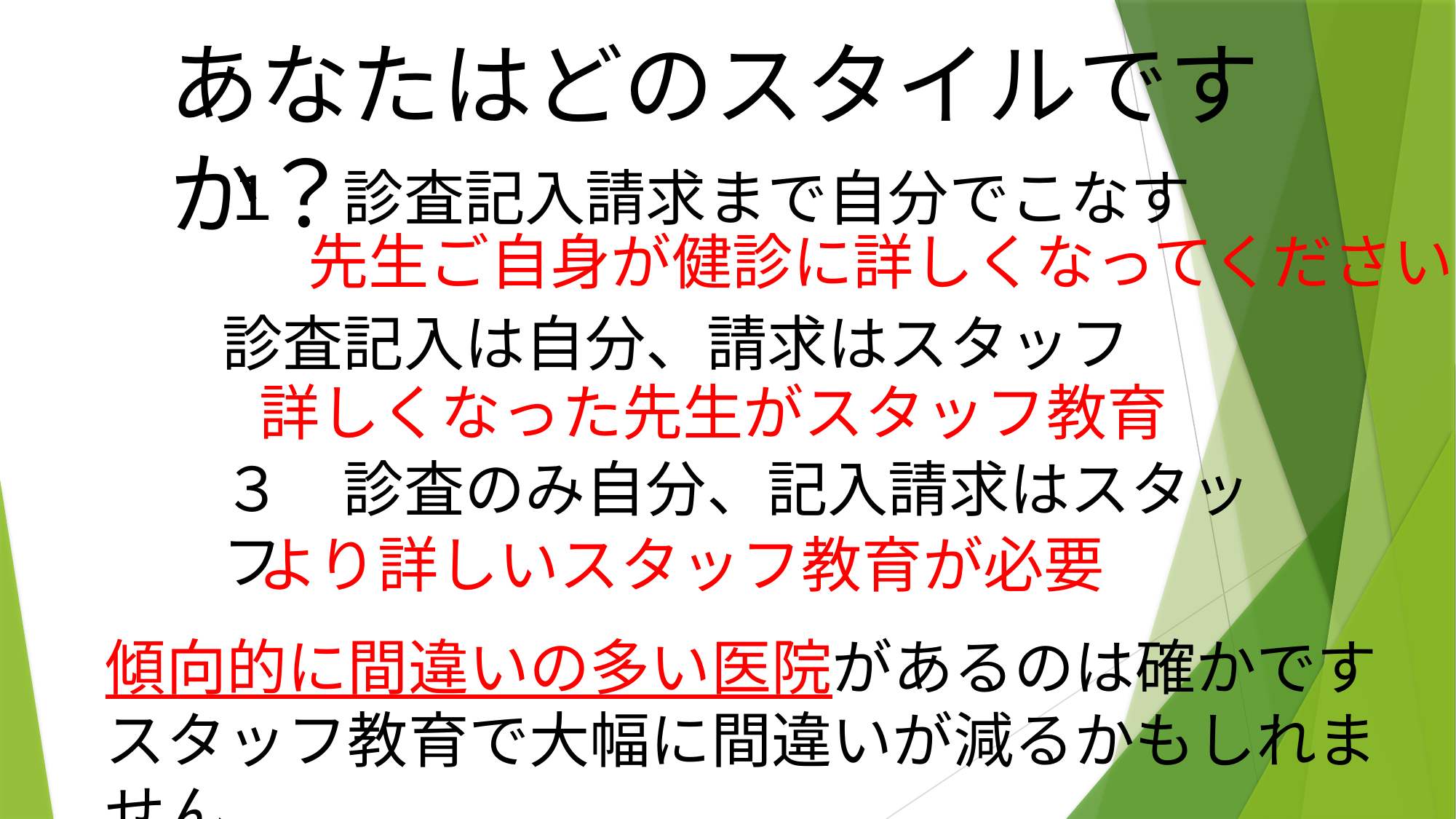

あなたはどのスタイルですか？
１　診査記入請求まで自分でこなす

診査記入は自分、請求はスタッフ

３　診査のみ自分、記入請求はスタッフ
　　先生ご自身が健診に詳しくなってください
詳しくなった先生がスタッフ教育
より詳しいスタッフ教育が必要
傾向的に間違いの多い医院があるのは確かです
スタッフ教育で大幅に間違いが減るかもしれません